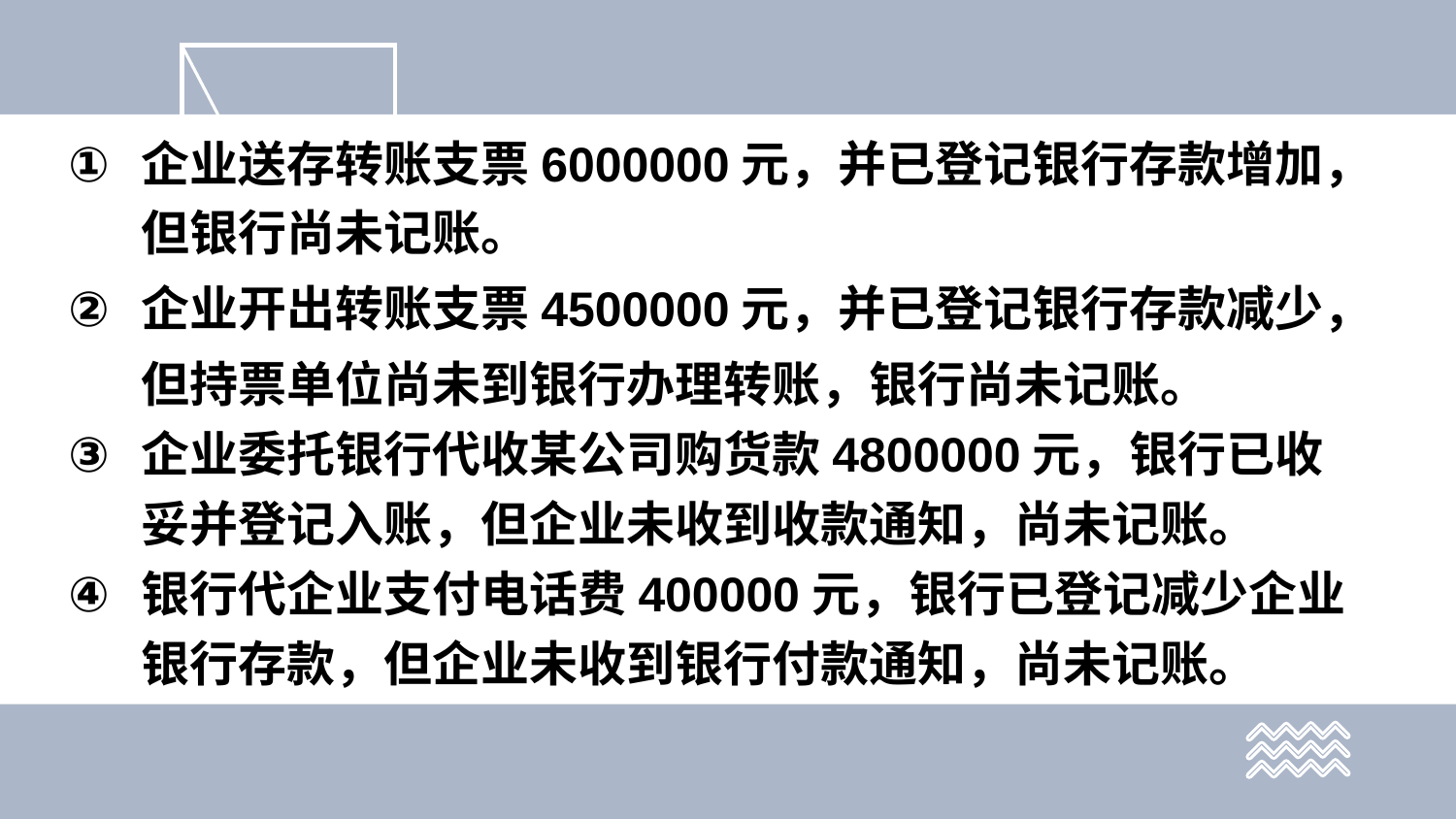

企业送存转账支票6000000元，并已登记银行存款增加，但银行尚未记账。
企业开出转账支票4500000元，并已登记银行存款减少，但持票单位尚未到银行办理转账，银行尚未记账。
企业委托银行代收某公司购货款4800000元，银行已收妥并登记入账，但企业未收到收款通知，尚未记账。
银行代企业支付电话费400000元，银行已登记减少企业银行存款，但企业未收到银行付款通知，尚未记账。